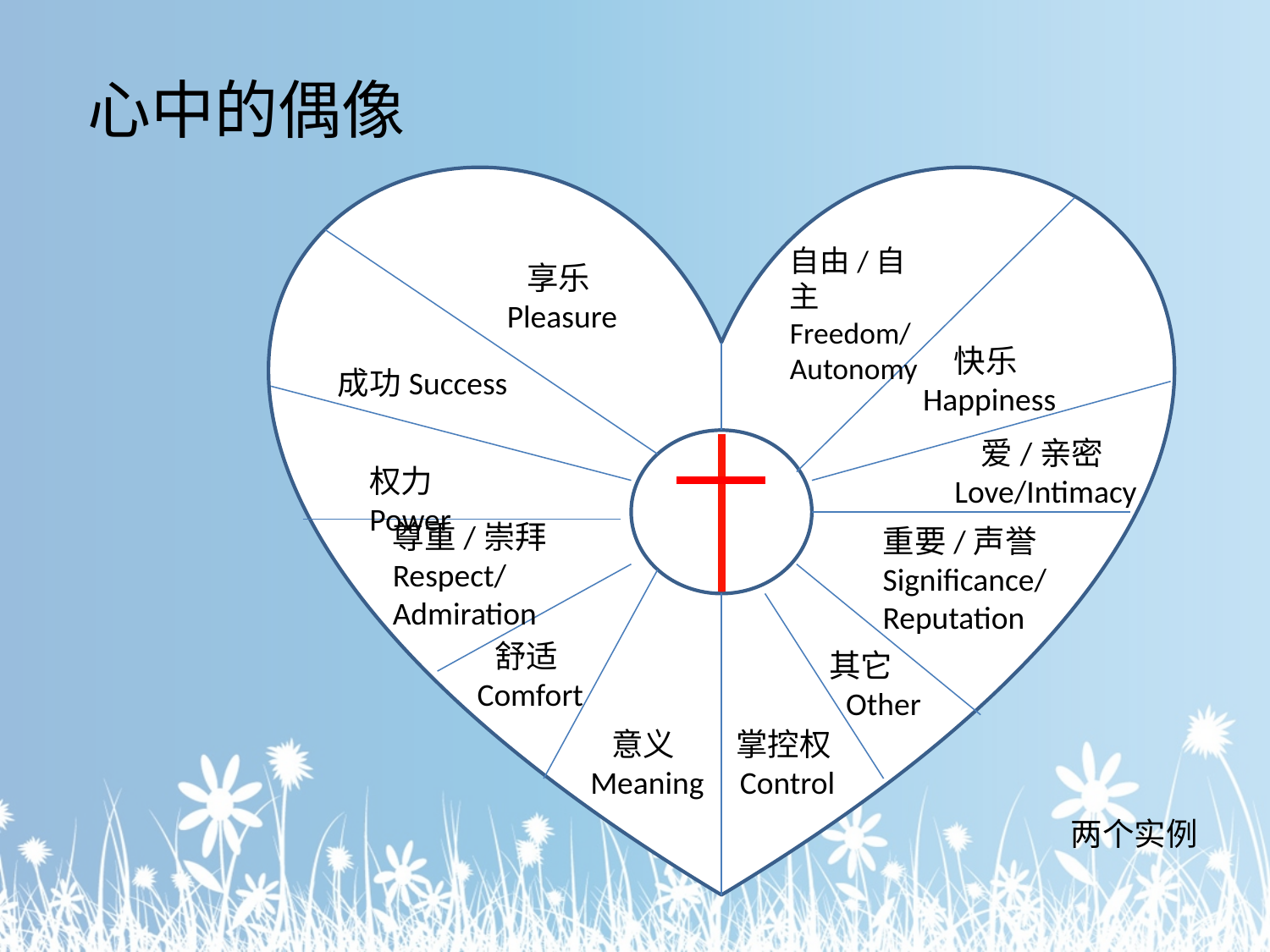

心中的偶像

自由/自主Freedom/
Autonomy
享乐Pleasure
快乐Happiness
成功Success
爱/亲密Love/Intimacy
权力Power
尊重/崇拜Respect/
Admiration
重要/声誉Significance/
Reputation
舒适Comfort
其它
Other
掌控权Control
意义Meaning
两个实例